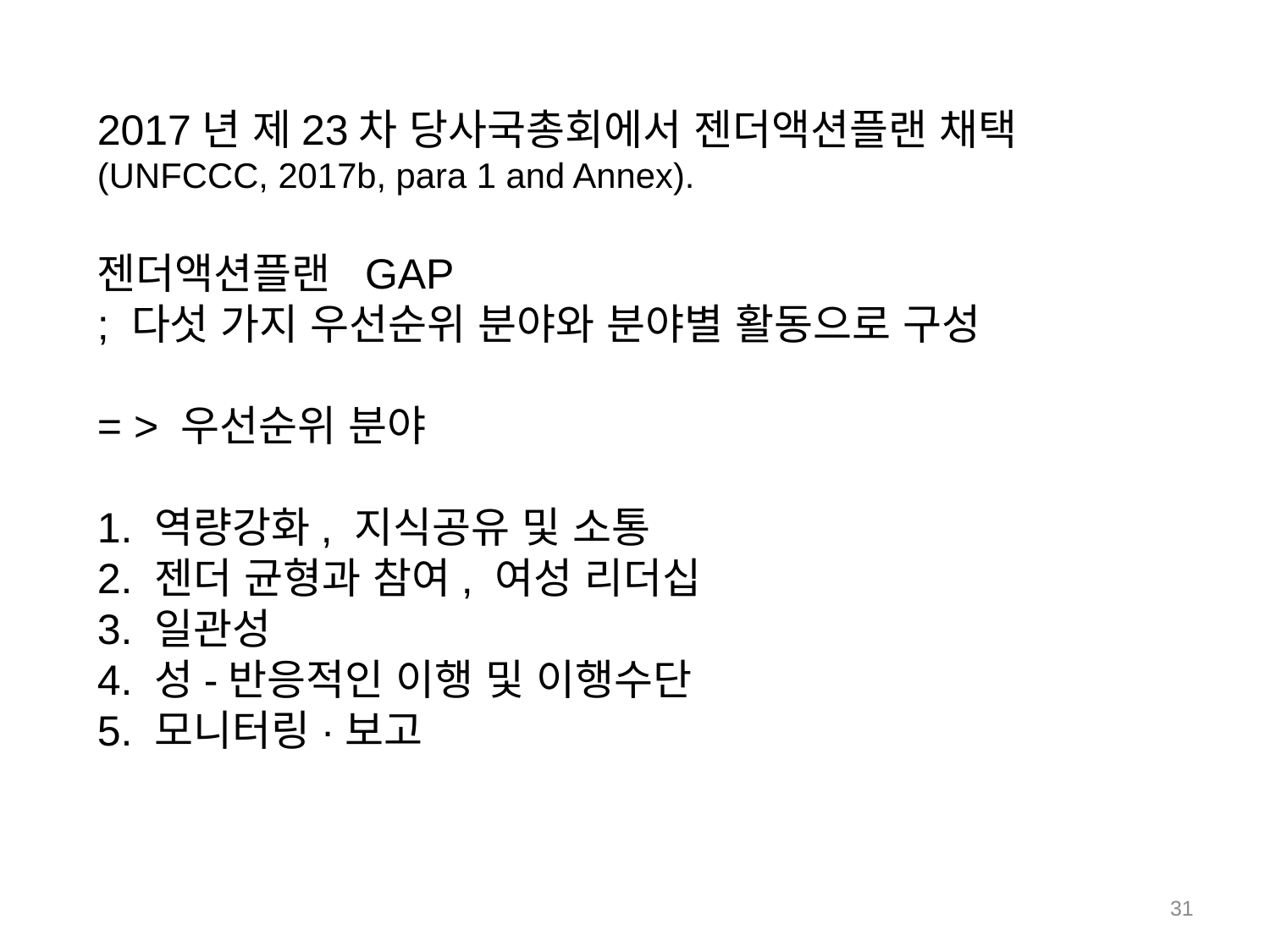

2017년 제23차 당사국총회에서 젠더액션플랜 채택
(UNFCCC, 2017b, para 1 and Annex).

젠더액션플랜  GAP
; 다섯 가지 우선순위 분야와 분야별 활동으로 구성

= > 우선순위 분야

1. 역량강화, 지식공유 및 소통
2. 젠더 균형과 참여, 여성 리더십
3. 일관성
4. 성-반응적인 이행 및 이행수단
5. 모니터링·보고
31